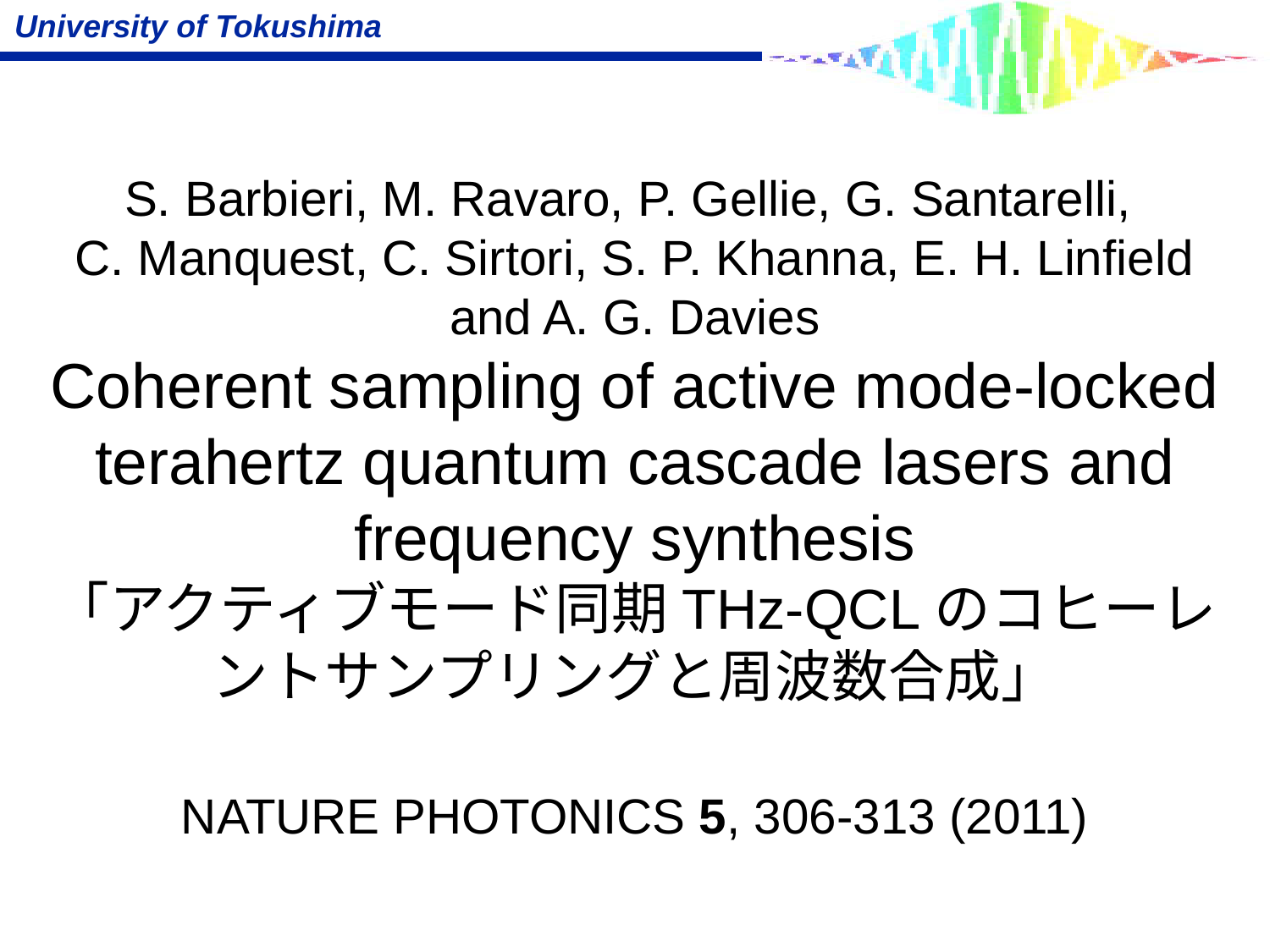

# S. Barbieri, M. Ravaro, P. Gellie, G. Santarelli, C. Manquest, C. Sirtori, S. P. Khanna, E. H. Linfield and A. G. Davies Coherent sampling of active mode-locked terahertz quantum cascade lasers and frequency synthesis 「アクティブモード同期THz-QCLのコヒーレントサンプリングと周波数合成」 NATURE PHOTONICS 5, 306-313 (2011)